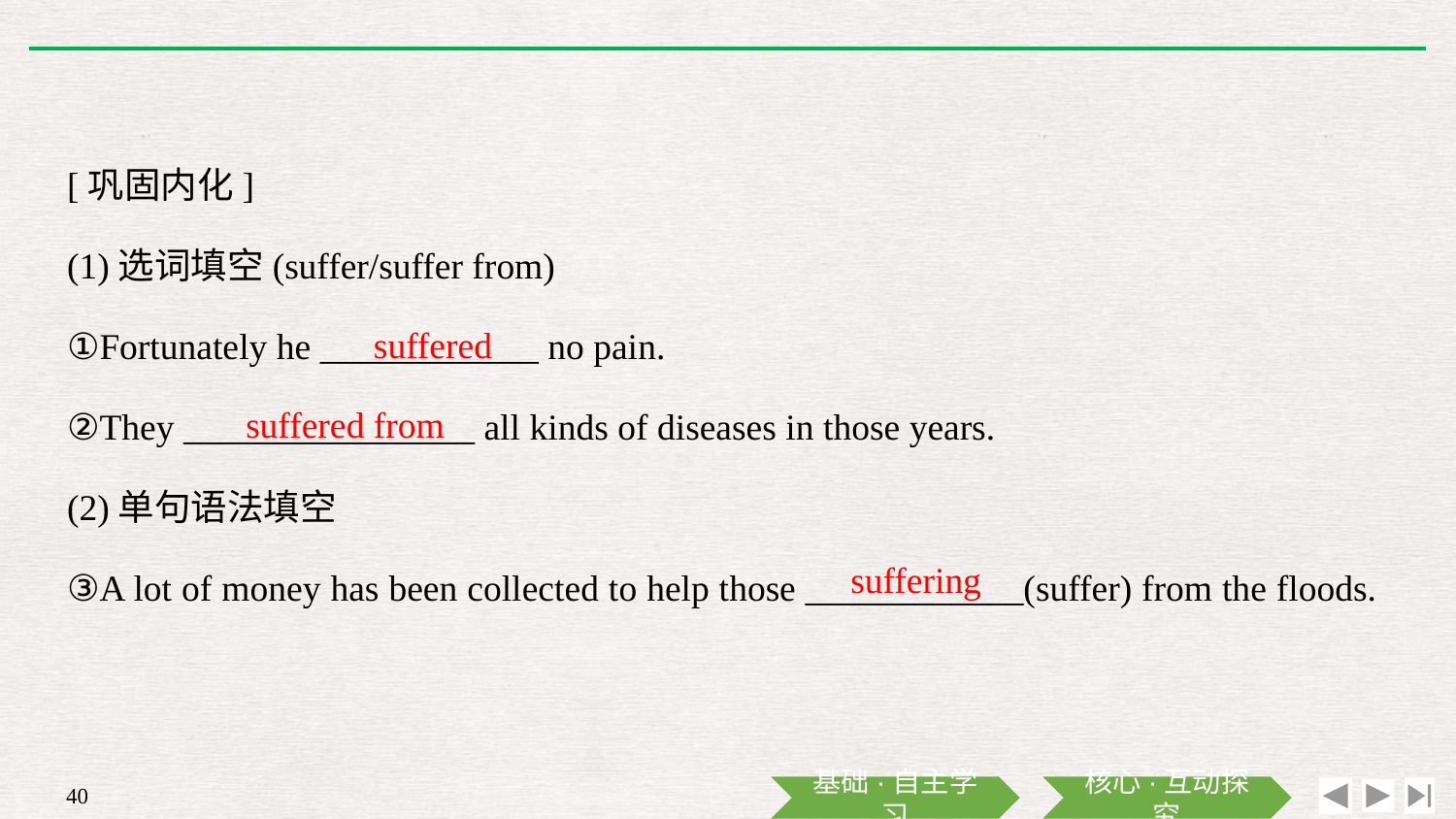

[巩固内化]
(1)选词填空(suffer/suffer from)
①Fortunately he ____________ no pain.
②They ________________ all kinds of diseases in those years.
(2)单句语法填空
③A lot of money has been collected to help those ____________(suffer) from the floods.
suffered
suffered from
suffering